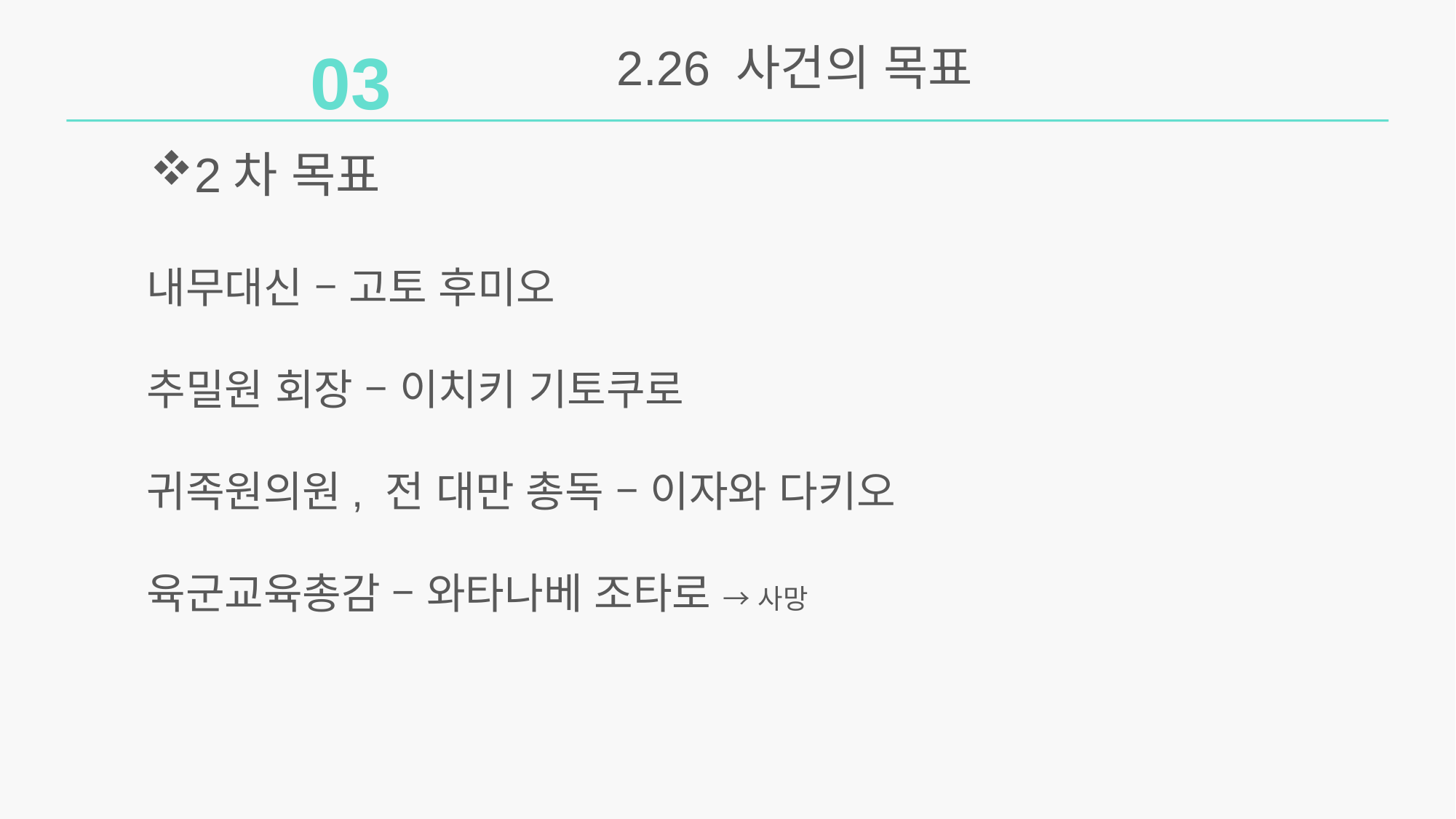

03
2.26 사건의 목표

2차 목표
내무대신 – 고토 후미오

추밀원 회장 – 이치키 기토쿠로

귀족원의원, 전 대만 총독 – 이자와 다키오

육군교육총감 – 와타나베 조타로 → 사망